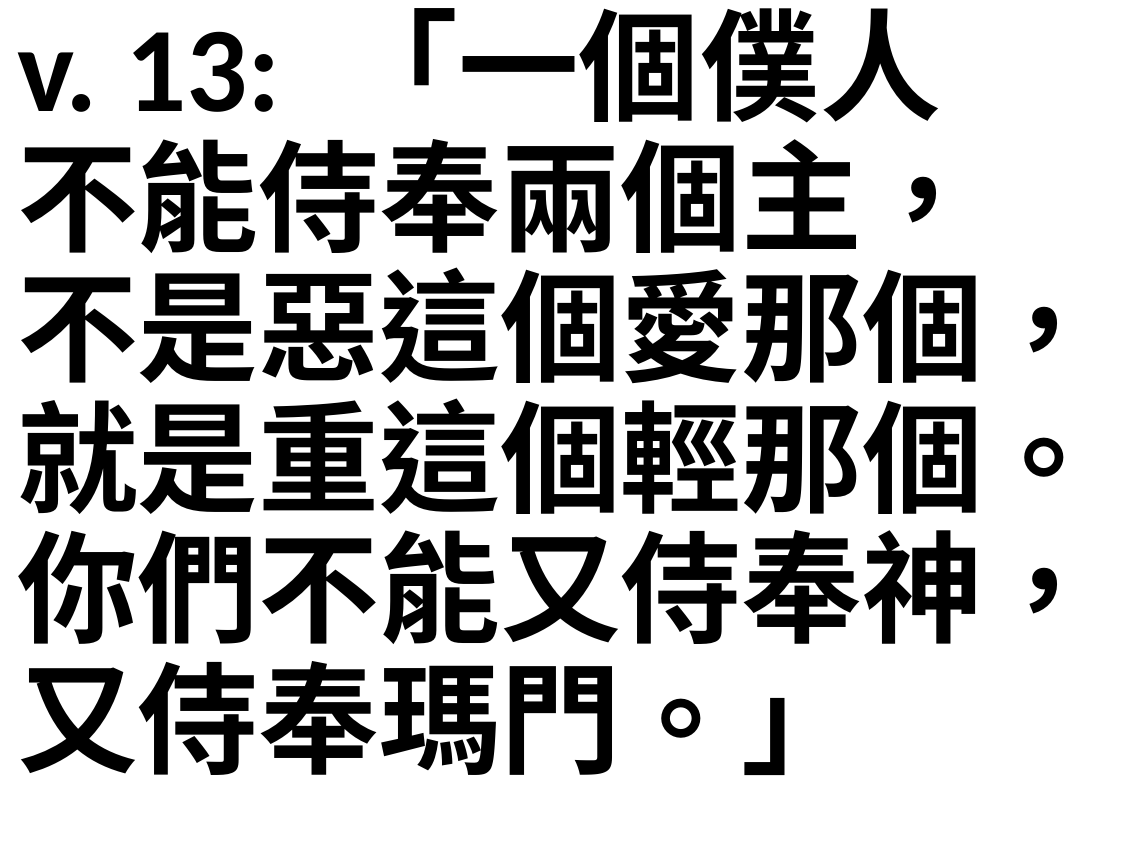

v. 13: 「一個僕人   不能侍奉兩個主， 不是惡這個愛那個，就是重這個輕那個。你們不能又侍奉神，又侍奉瑪門。」